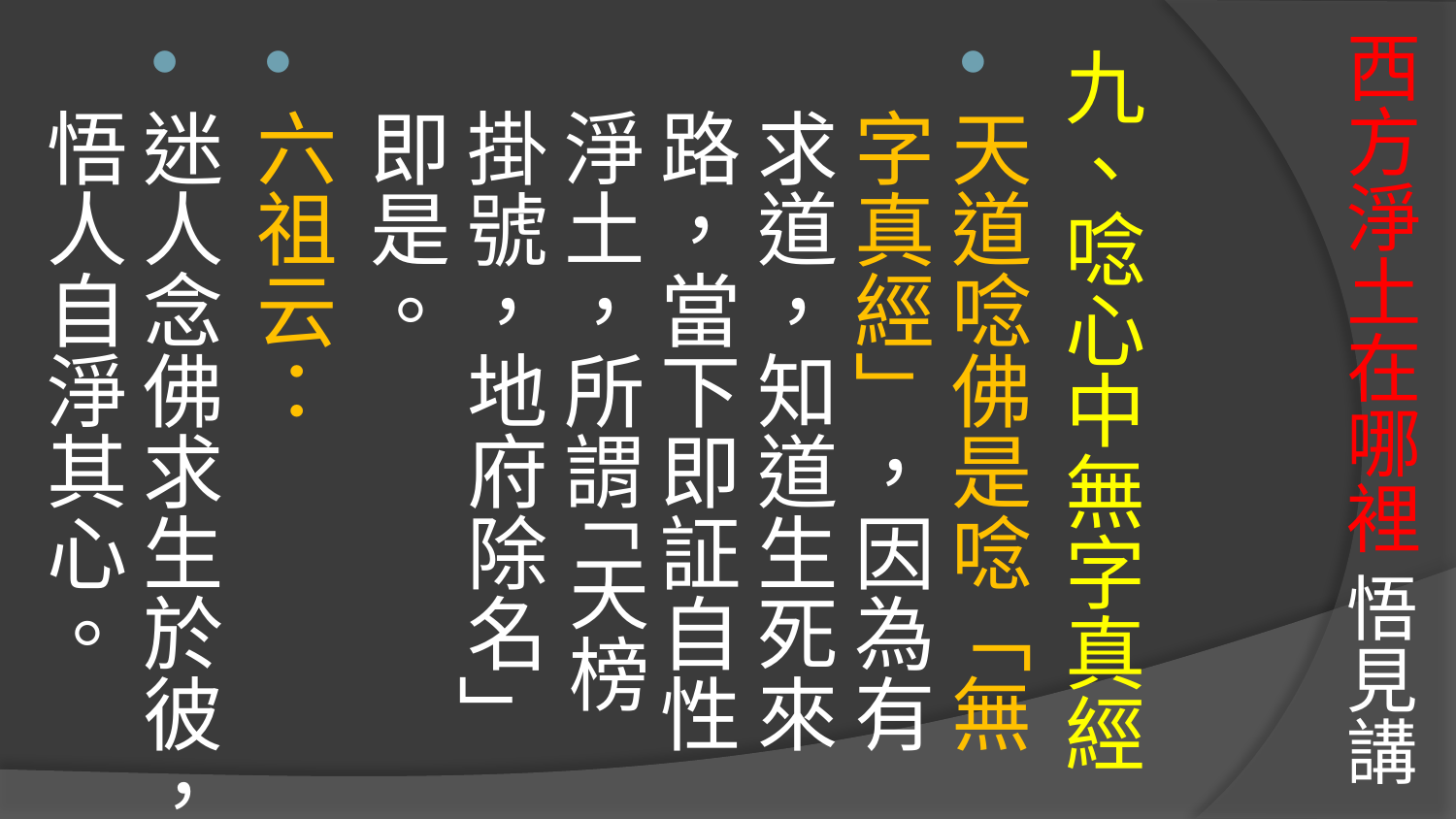

# 西方淨土在哪裡 悟見講
九、唸心中無字真經
天道唸佛是唸「無字真經」，因為有求道，知道生死來路，當下即証自性淨土，所謂｢天榜掛號，地府除名｣即是。
六祖云：
迷人念佛求生於彼，悟人自淨其心。